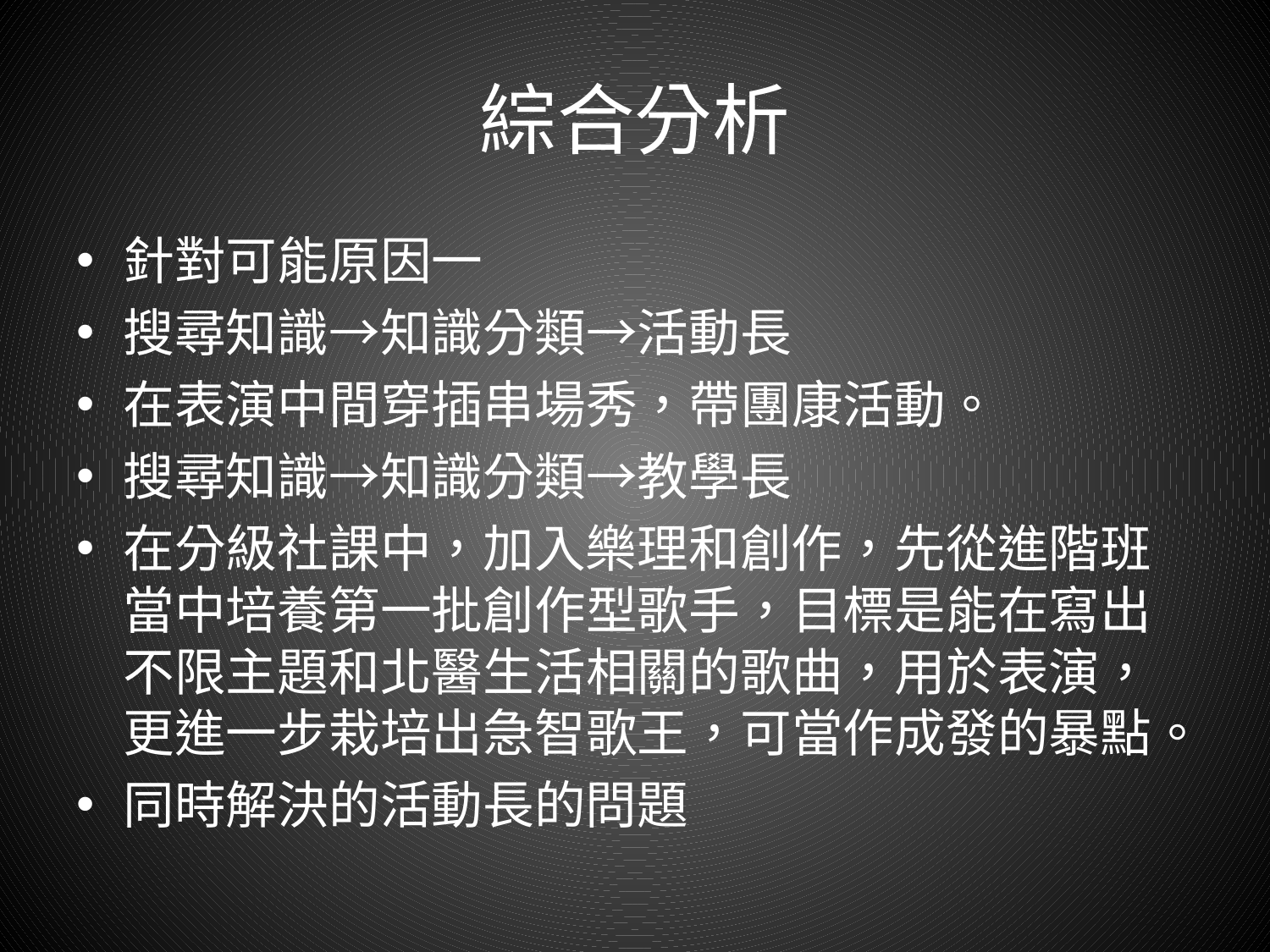

# 綜合分析
針對可能原因一
搜尋知識→知識分類→活動長
在表演中間穿插串場秀，帶團康活動。
搜尋知識→知識分類→教學長
在分級社課中，加入樂理和創作，先從進階班當中培養第一批創作型歌手，目標是能在寫出不限主題和北醫生活相關的歌曲，用於表演，更進一步栽培出急智歌王，可當作成發的暴點。
同時解決的活動長的問題